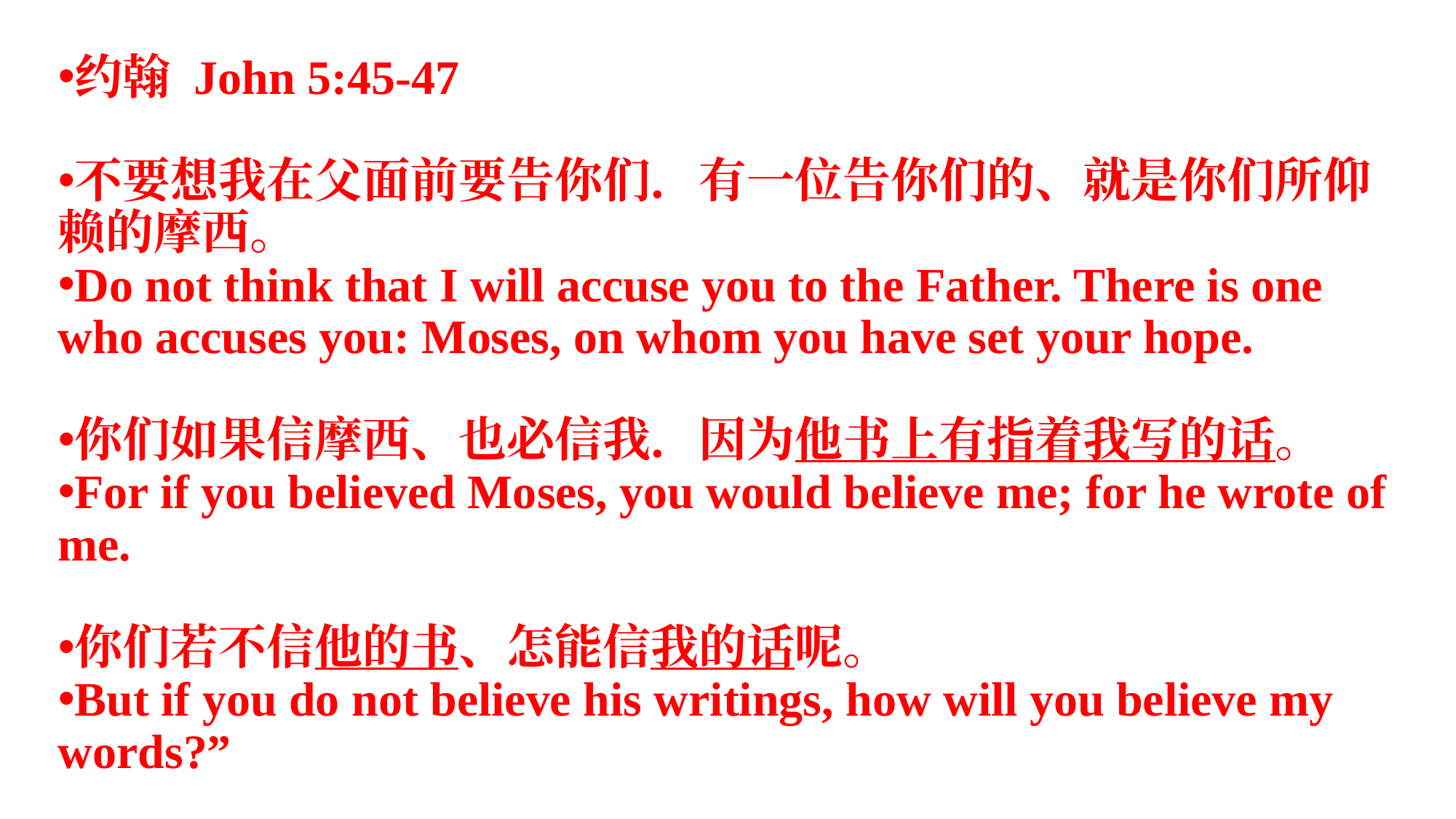

约翰 John 5:45-47

不要想我在父面前要告你们．有一位告你们的、就是你们所仰赖的摩西。
Do not think that I will accuse you to the Father. There is one who accuses you: Moses, on whom you have set your hope.

你们如果信摩西、也必信我．因为他书上有指着我写的话。
For if you believed Moses, you would believe me; for he wrote of me.

你们若不信他的书、怎能信我的话呢。
But if you do not believe his writings, how will you believe my words?”